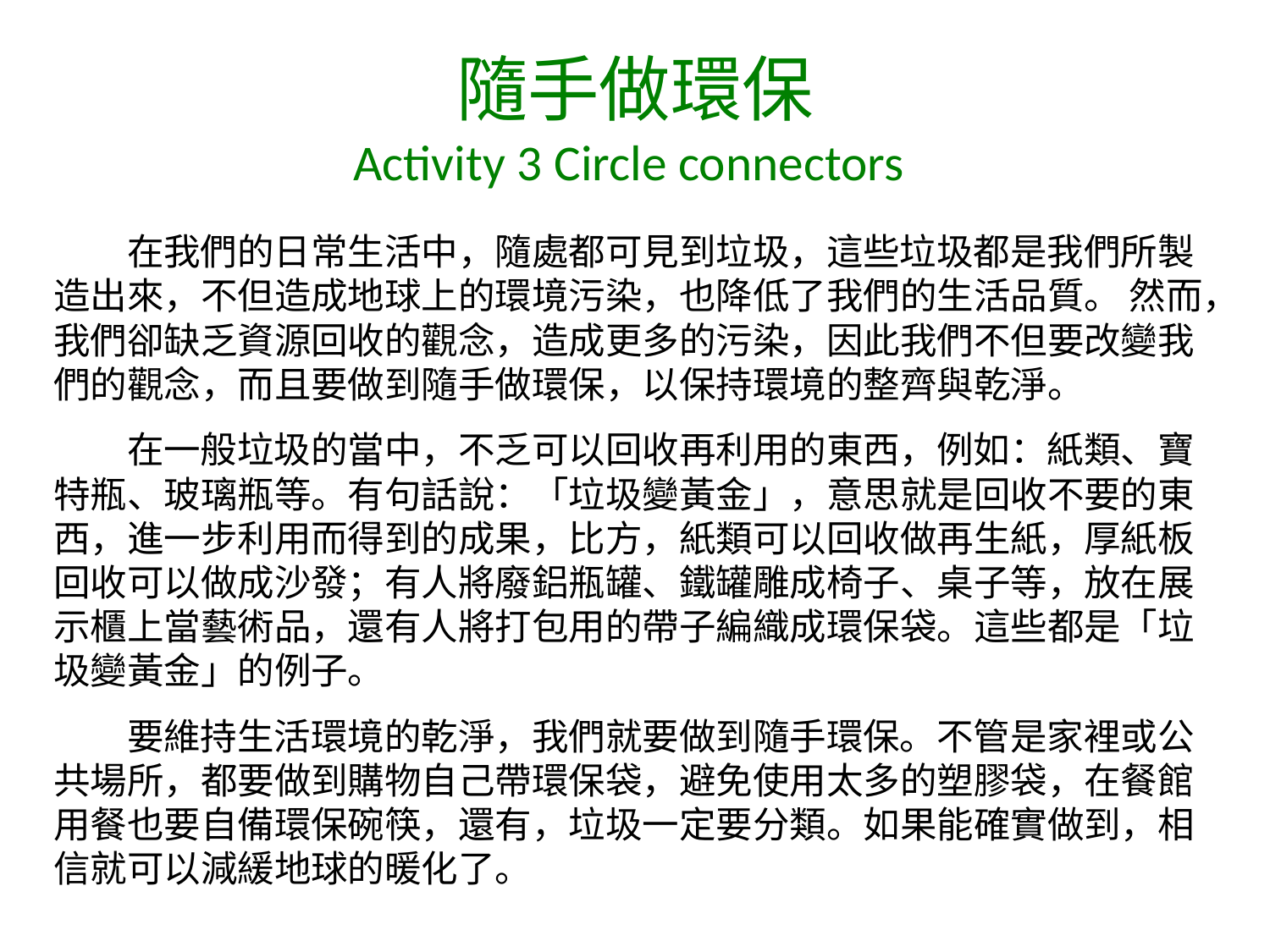

# 隨手做環保 Activity 3 Circle connectors
	在我們的日常生活中，隨處都可見到垃圾，這些垃圾都是我們所製造出來，不但造成地球上的環境污染，也降低了我們的生活品質。 然而，我們卻缺乏資源回收的觀念，造成更多的污染，因此我們不但要改變我們的觀念，而且要做到隨手做環保，以保持環境的整齊與乾淨。

	在一般垃圾的當中，不乏可以回收再利用的東西，例如：紙類、寶特瓶、玻璃瓶等。有句話說：「垃圾變黃金」，意思就是回收不要的東西，進一步利用而得到的成果，比方，紙類可以回收做再生紙，厚紙板回收可以做成沙發；有人將廢鋁瓶罐、鐵罐雕成椅子、桌子等，放在展示櫃上當藝術品，還有人將打包用的帶子編織成環保袋。這些都是「垃圾變黃金」的例子。

	要維持生活環境的乾淨，我們就要做到隨手環保。不管是家裡或公共場所，都要做到購物自己帶環保袋，避免使用太多的塑膠袋，在餐館用餐也要自備環保碗筷，還有，垃圾一定要分類。如果能確實做到，相信就可以減緩地球的暖化了。